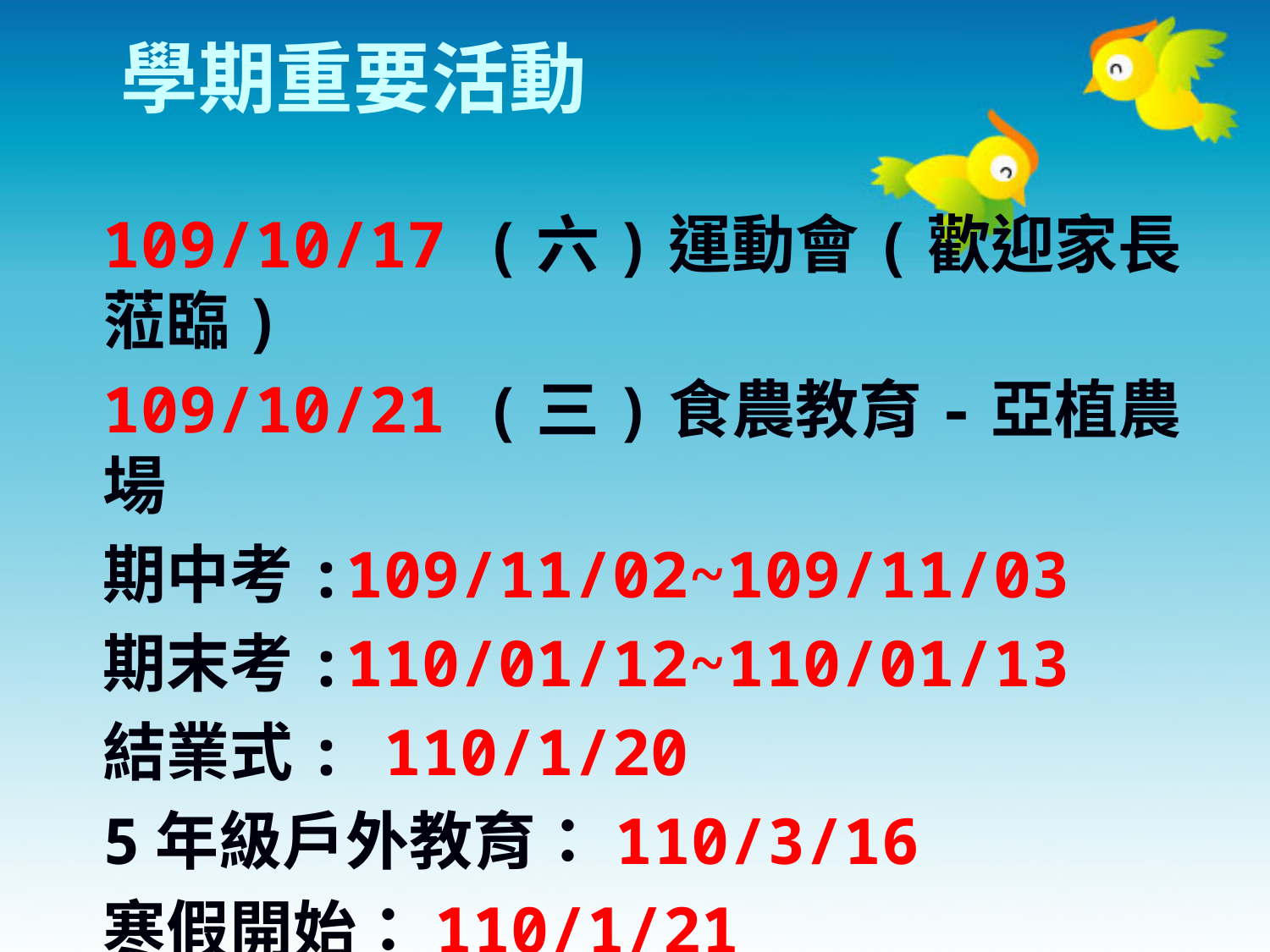

# 學期重要活動
109/10/17 (六)運動會(歡迎家長蒞臨)
109/10/21 (三)食農教育-亞植農場
期中考:109/11/02~109/11/03
期末考:110/01/12~110/01/13
結業式: 110/1/20
5年級戶外教育：110/3/16
寒假開始：110/1/21